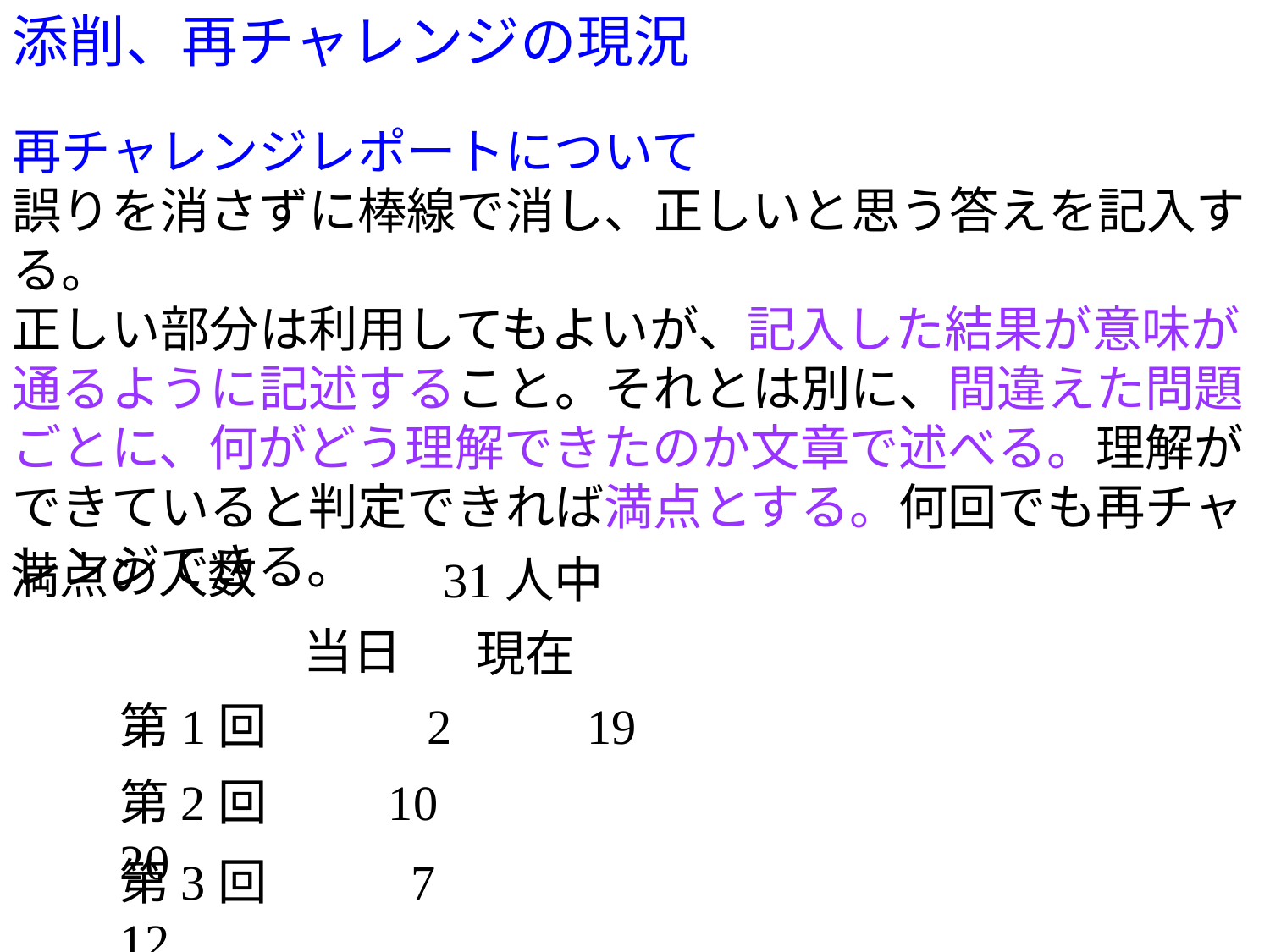

添削、再チャレンジの現況
再チャレンジレポートについて
誤りを消さずに棒線で消し、正しいと思う答えを記入する。
正しい部分は利用してもよいが、記入した結果が意味が通るように記述すること。それとは別に、間違えた問題ごとに、何がどう理解できたのか文章で述べる。理解ができていると判定できれば満点とする。何回でも再チャレンジできる。
満点の人数
31人中
当日
現在
第1回　　　2           19
第2回　　 10           20
第3回　　   7           12